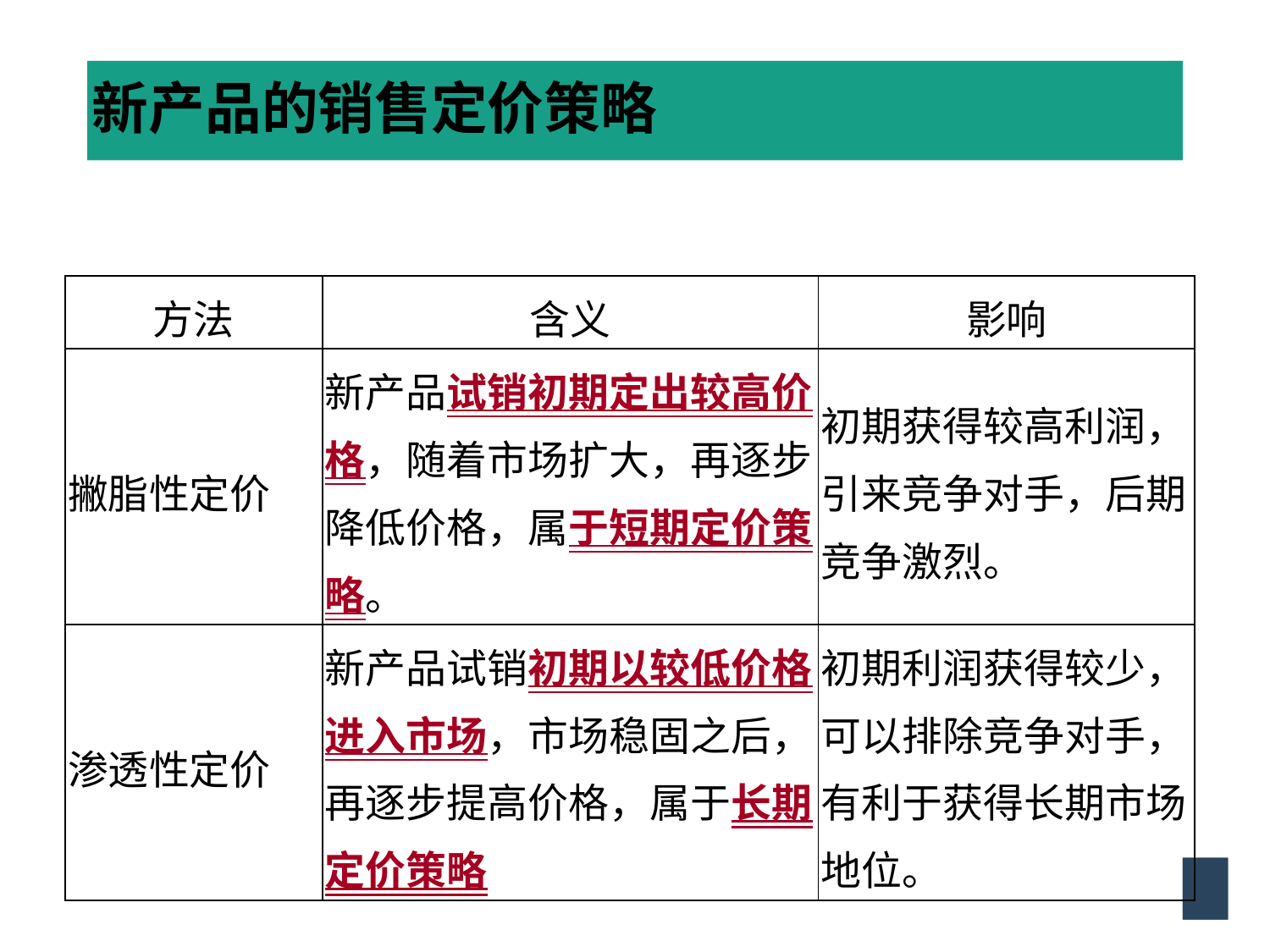

# 新产品的销售定价策略
| 方法 | 含义 | 影响 |
| --- | --- | --- |
| 撇脂性定价 | 新产品试销初期定出较高价格，随着市场扩大，再逐步降低价格，属于短期定价策略。 | 初期获得较高利润，引来竞争对手，后期竞争激烈。 |
| 渗透性定价 | 新产品试销初期以较低价格进入市场，市场稳固之后，再逐步提高价格，属于长期定价策略 | 初期利润获得较少，可以排除竞争对手，有利于获得长期市场地位。 |